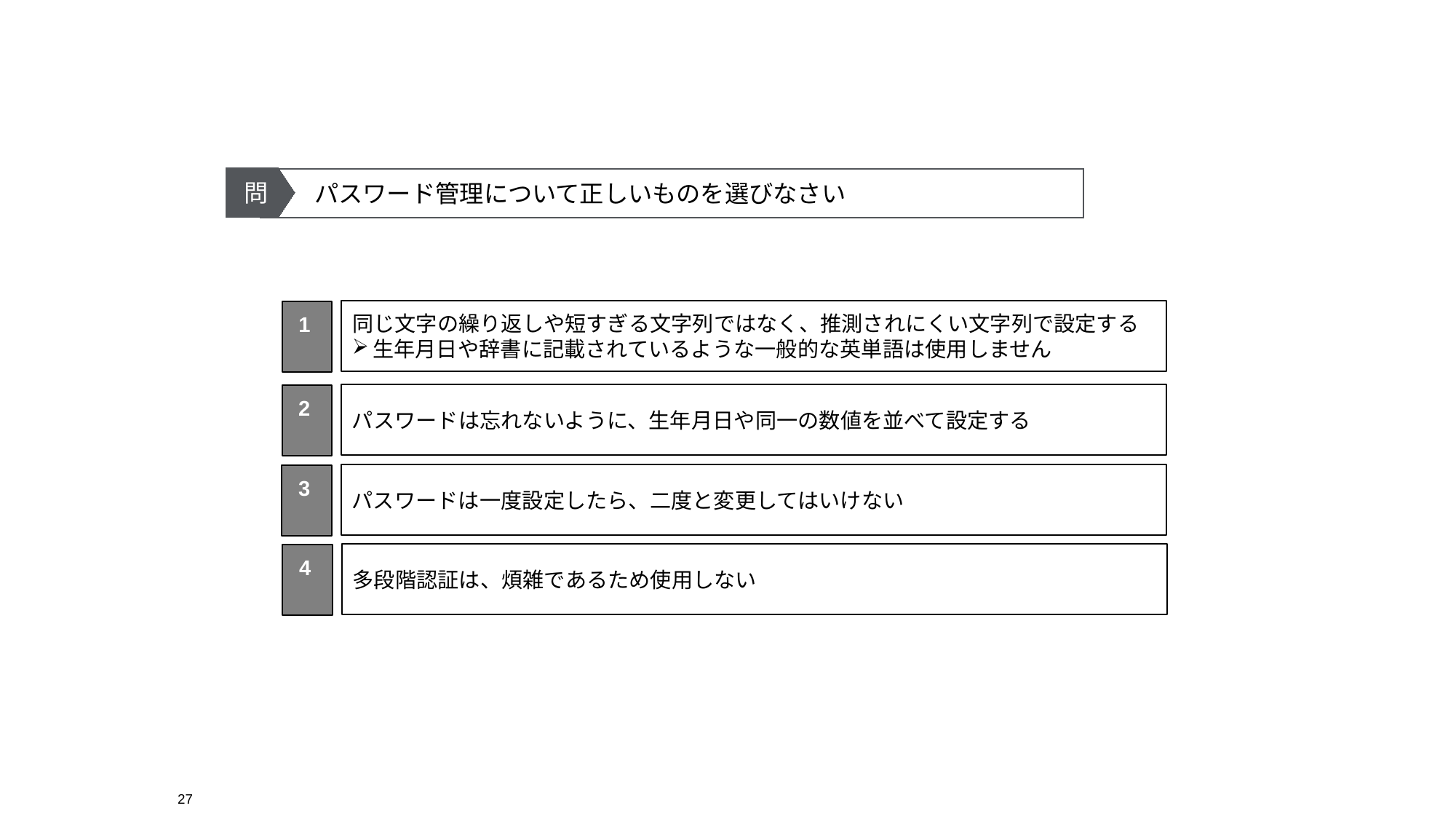

問
　パスワード管理について正しいものを選びなさい
同じ文字の繰り返しや短すぎる文字列ではなく、推測されにくい文字列で設定する
生年月日や辞書に記載されているような一般的な英単語は使用しません
1
パスワードは忘れないように、生年月日や同一の数値を並べて設定する
2
パスワードは一度設定したら、二度と変更してはいけない
3
多段階認証は、煩雑であるため使用しない
4
27